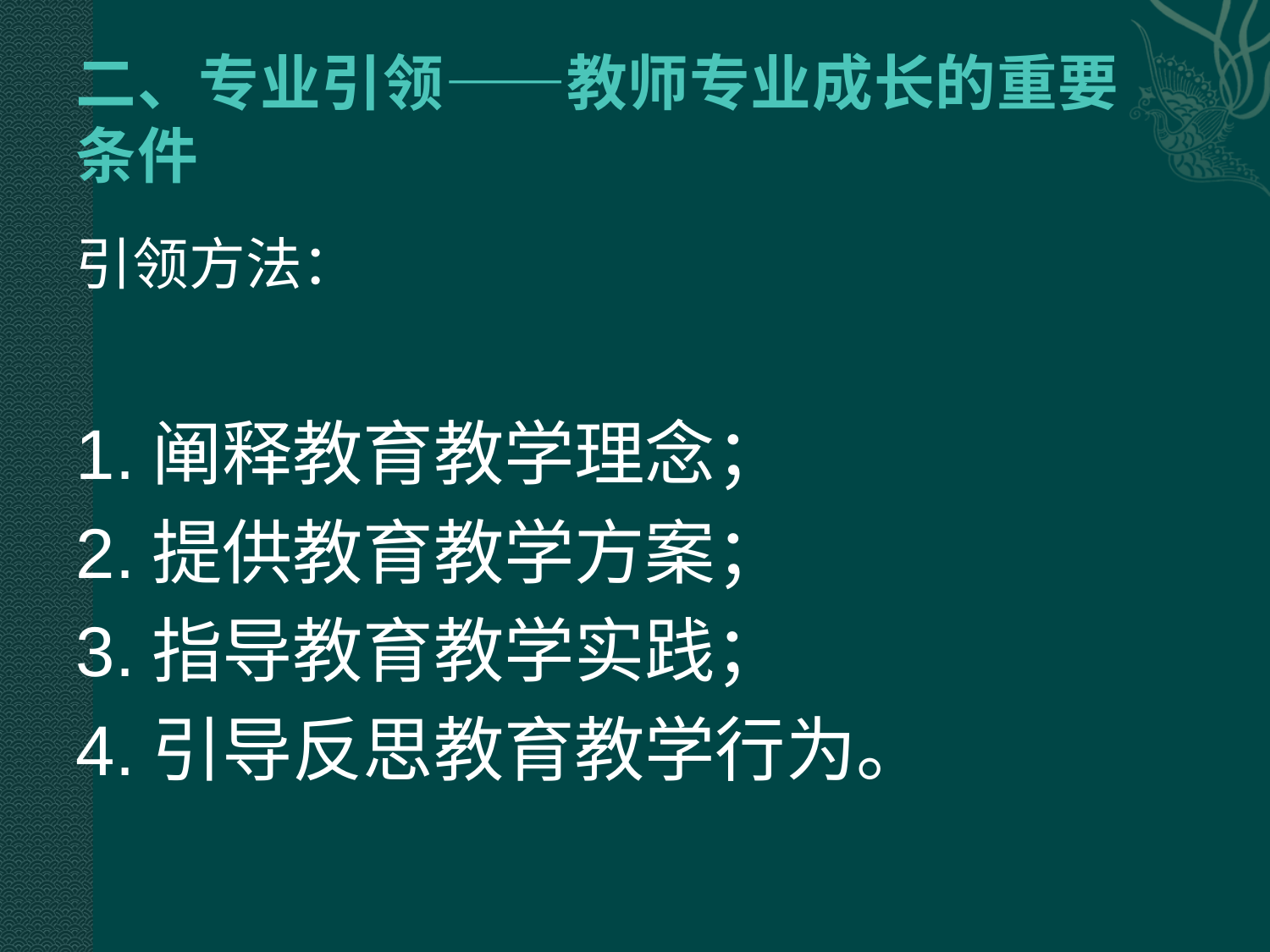

# 二、专业引领——教师专业成长的重要条件
引领方法：

1.阐释教育教学理念；
2.提供教育教学方案；
3.指导教育教学实践；
4.引导反思教育教学行为。